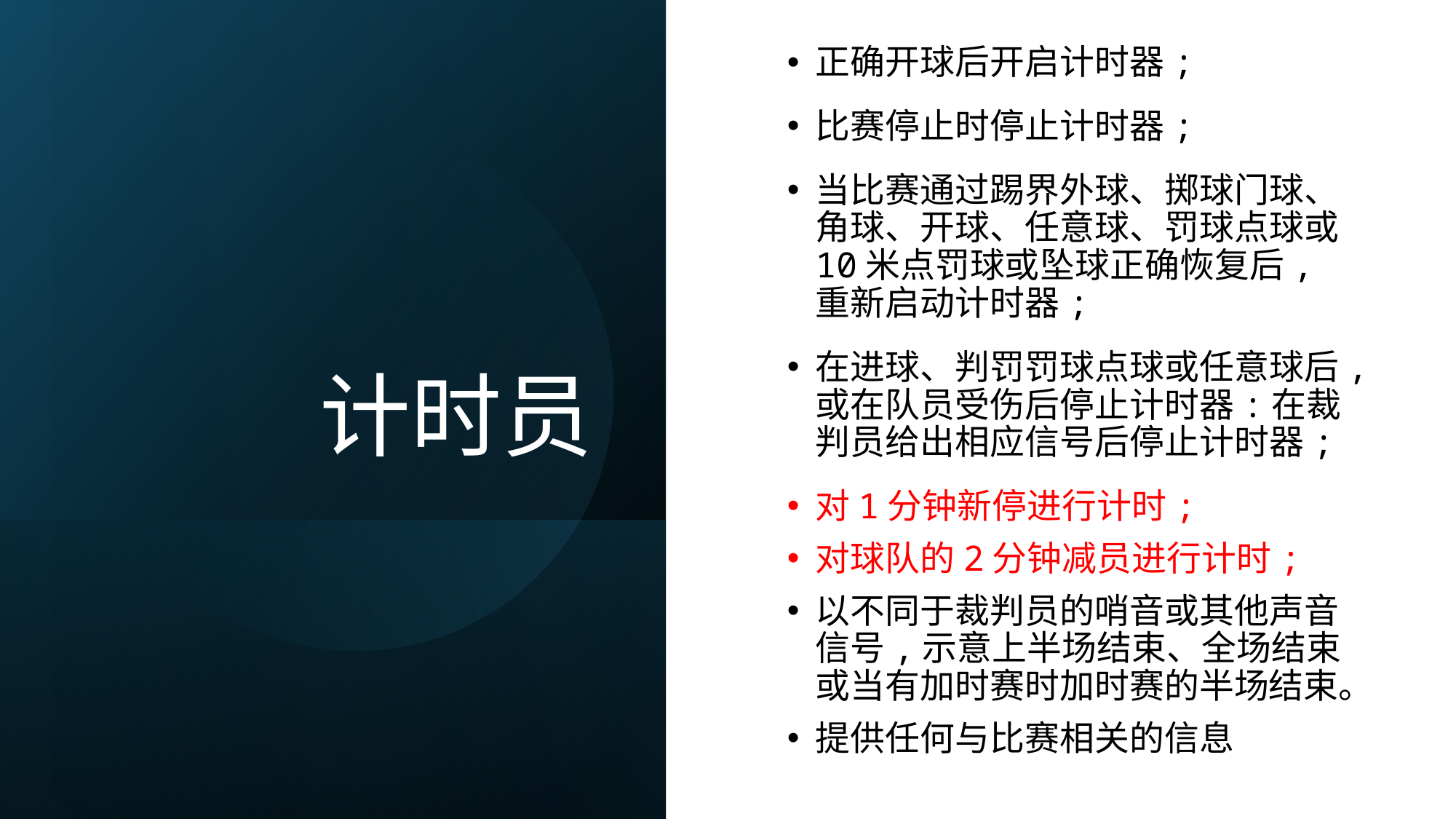

正确开球后开启计时器;
比赛停止时停止计时器;
当比赛通过踢界外球、掷球门球、角球、开球、任意球、罚球点球或10米点罚球或坠球正确恢复后,重新启动计时器;
在进球、判罚罚球点球或任意球后,或在队员受伤后停止计时器:在裁判员给出相应信号后停止计时器;
对1分钟新停进行计时;
对球队的2分钟减员进行计时;
以不同于裁判员的哨音或其他声音信号,示意上半场结束、全场结束或当有加时赛时加时赛的半场结束。
提供任何与比赛相关的信息

# 计时员